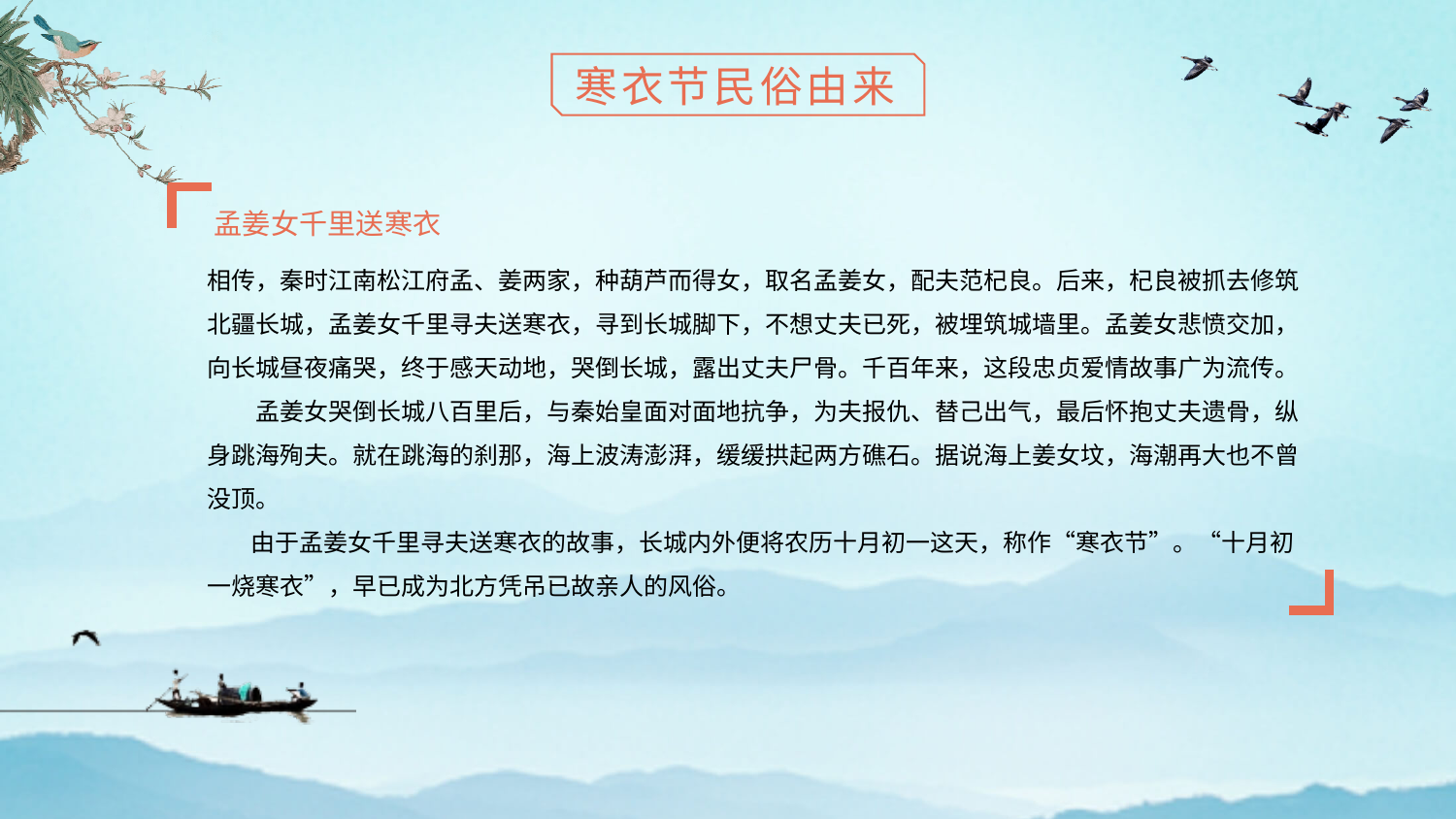

寒衣节民俗由来

孟姜女千里送寒衣
相传，秦时江南松江府孟、姜两家，种葫芦而得女，取名孟姜女，配夫范杞良。后来，杞良被抓去修筑北疆长城，孟姜女千里寻夫送寒衣，寻到长城脚下，不想丈夫已死，被埋筑城墙里。孟姜女悲愤交加，向长城昼夜痛哭，终于感天动地，哭倒长城，露出丈夫尸骨。千百年来，这段忠贞爱情故事广为流传。
        孟姜女哭倒长城八百里后，与秦始皇面对面地抗争，为夫报仇、替己出气，最后怀抱丈夫遗骨，纵身跳海殉夫。就在跳海的刹那，海上波涛澎湃，缓缓拱起两方礁石。据说海上姜女坟，海潮再大也不曾没顶。
       由于孟姜女千里寻夫送寒衣的故事，长城内外便将农历十月初一这天，称作“寒衣节”。“十月初一烧寒衣”，早已成为北方凭吊已故亲人的风俗。